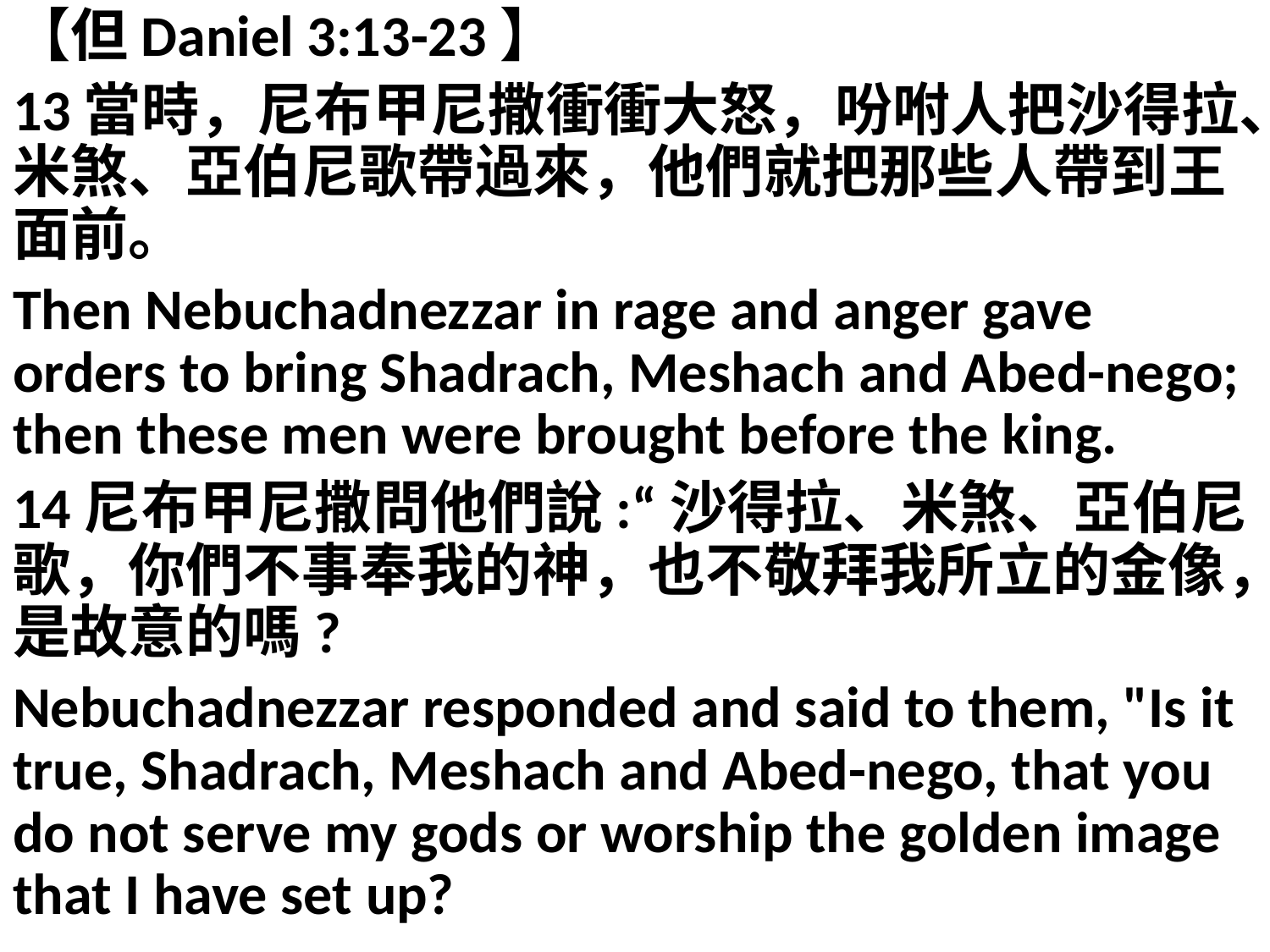

【但Daniel 3:13-23】
13當時，尼布甲尼撒衝衝大怒，吩咐人把沙得拉、米煞、亞伯尼歌帶過來，他們就把那些人帶到王面前。
Then Nebuchadnezzar in rage and anger gave orders to bring Shadrach, Meshach and Abed-nego; then these men were brought before the king.
14尼布甲尼撒問他們說:“沙得拉、米煞、亞伯尼歌，你們不事奉我的神，也不敬拜我所立的金像，是故意的嗎?
Nebuchadnezzar responded and said to them, "Is it true, Shadrach, Meshach and Abed-nego, that you do not serve my gods or worship the golden image that I have set up?